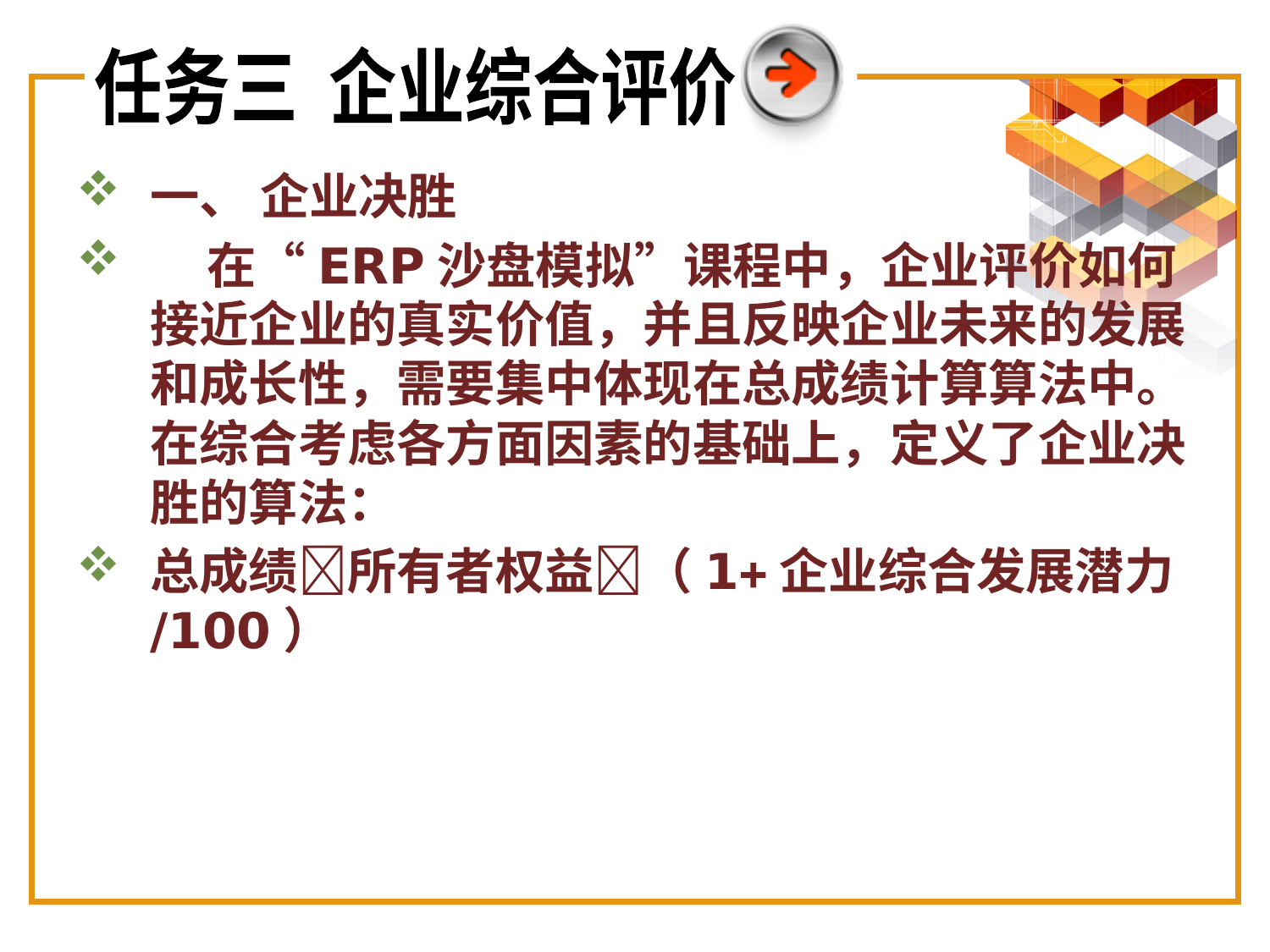

任务三  企业综合评价
一、 企业决胜
    在“ERP沙盘模拟”课程中，企业评价如何接近企业的真实价值，并且反映企业未来的发展和成长性，需要集中体现在总成绩计算算法中。在综合考虑各方面因素的基础上，定义了企业决胜的算法：
总成绩=所有者权益×（1+企业综合发展潜力/100）